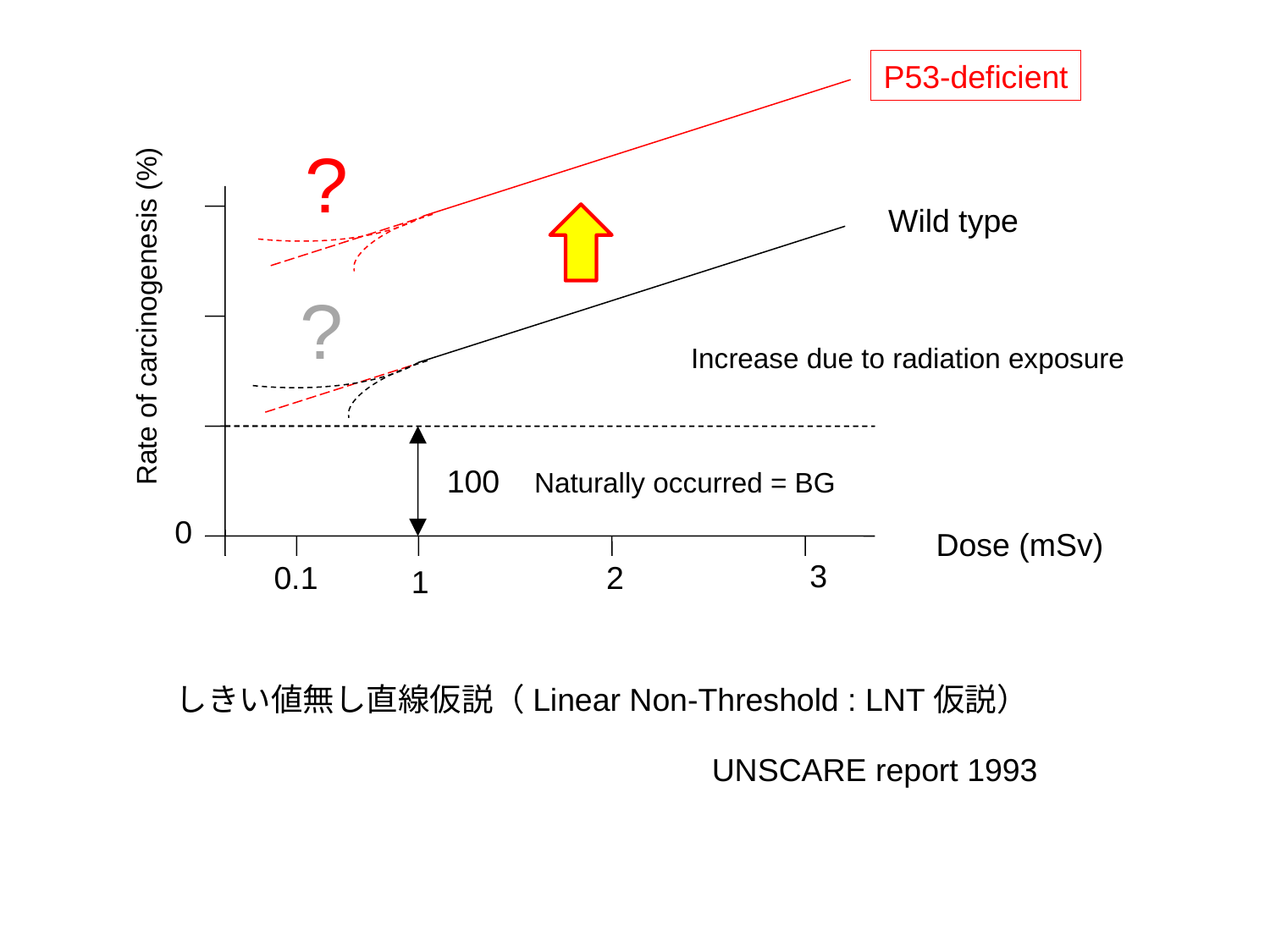

P53-deficient

?

Wild type

?

Rate of carcinogenesis (%)
Increase due to radiation exposure

100
Naturally occurred = BG
0
Dose (mSv)

3
0.1
2
1
しきい値無し直線仮説（Linear Non-Threshold : LNT仮説）
UNSCARE report 1993